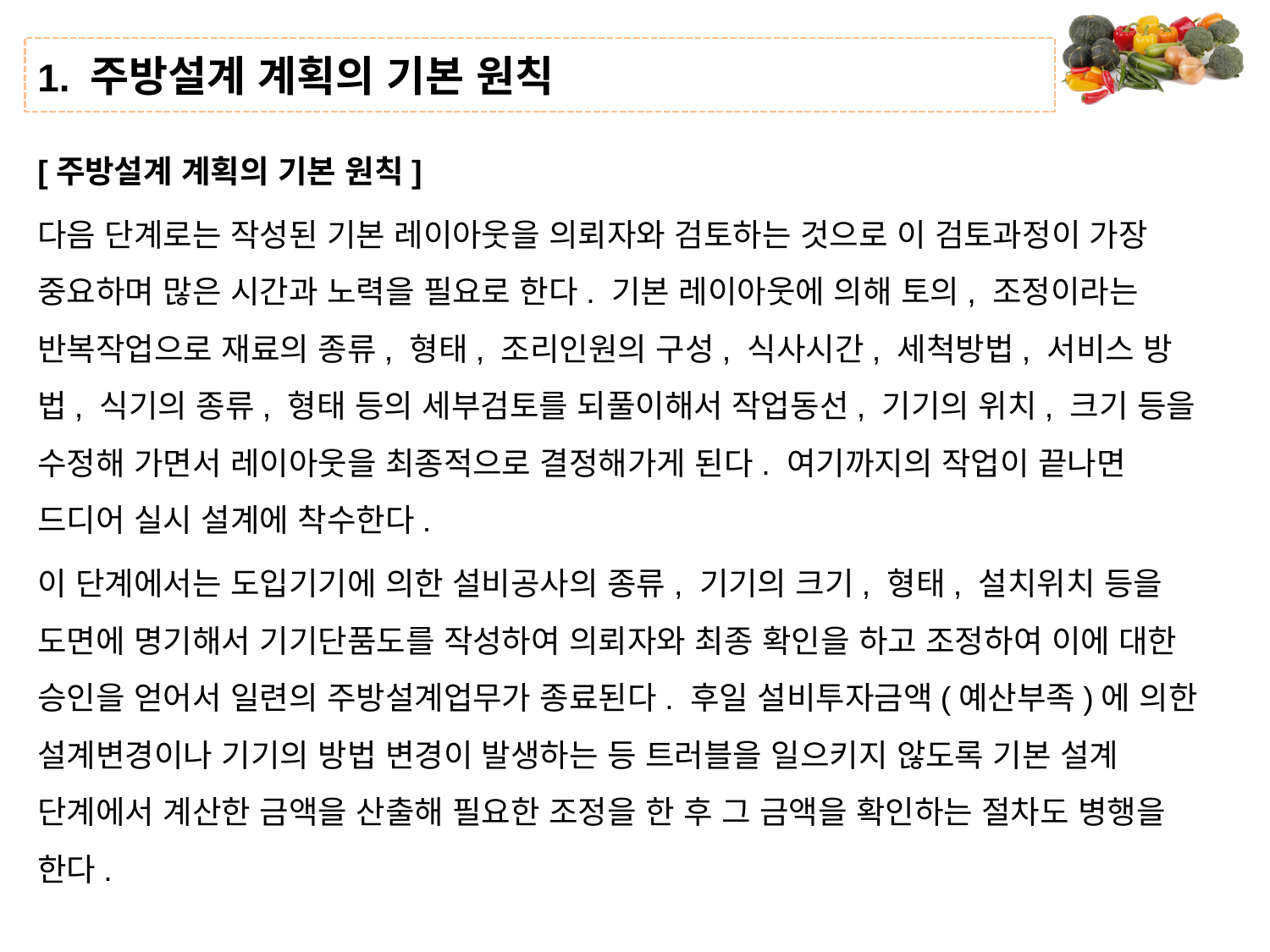

# 1. 주방설계 계획의 기본 원칙
[주방설계 계획의 기본 원칙]
다음 단계로는 작성된 기본 레이아웃을 의뢰자와 검토하는 것으로 이 검토과정이 가장 중요하며 많은 시간과 노력을 필요로 한다. 기본 레이아웃에 의해 토의, 조정이라는 반복작업으로 재료의 종류, 형태, 조리인원의 구성, 식사시간, 세척방법, 서비스 방법, 식기의 종류, 형태 등의 세부검토를 되풀이해서 작업동선, 기기의 위치, 크기 등을 수정해 가면서 레이아웃을 최종적으로 결정해가게 된다. 여기까지의 작업이 끝나면 드디어 실시 설계에 착수한다.
이 단계에서는 도입기기에 의한 설비공사의 종류, 기기의 크기, 형태, 설치위치 등을 도면에 명기해서 기기단품도를 작성하여 의뢰자와 최종 확인을 하고 조정하여 이에 대한 승인을 얻어서 일련의 주방설계업무가 종료된다. 후일 설비투자금액(예산부족)에 의한 설계변경이나 기기의 방법 변경이 발생하는 등 트러블을 일으키지 않도록 기본 설계 단계에서 계산한 금액을 산출해 필요한 조정을 한 후 그 금액을 확인하는 절차도 병행을 한다.